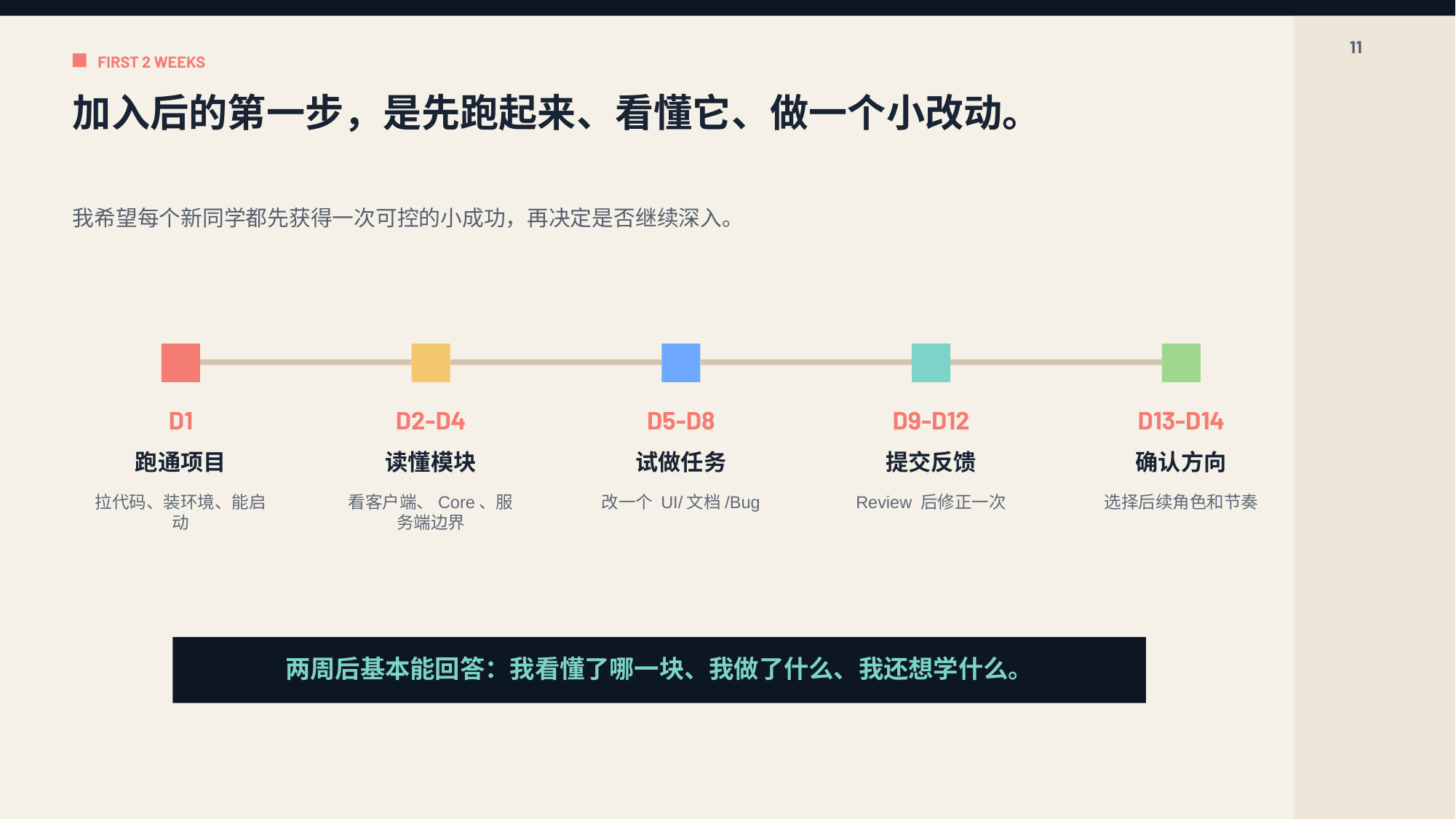

11
FIRST 2 WEEKS

加入后的第一步，是先跑起来、看懂它、做一个小改动。
我希望每个新同学都先获得一次可控的小成功，再决定是否继续深入。

D1
D2-D4
D5-D8
D9-D12
D13-D14
跑通项目
读懂模块
试做任务
提交反馈
确认方向
拉代码、装环境、能启动
看客户端、Core、服务端边界
改一个 UI/文档/Bug
Review 后修正一次
选择后续角色和节奏

两周后基本能回答：我看懂了哪一块、我做了什么、我还想学什么。